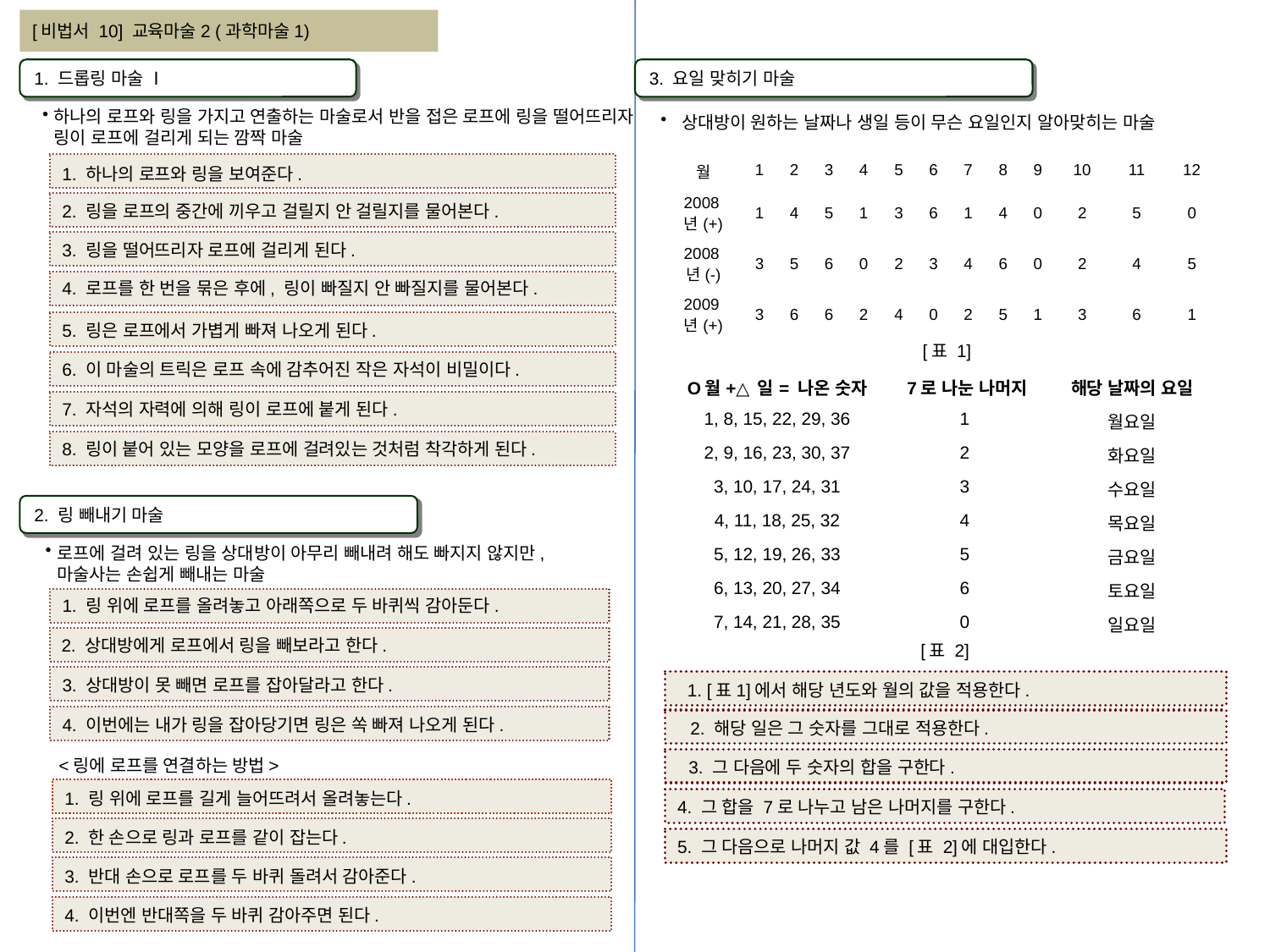

[비법서 10] 교육마술2 (과학마술1)
1. 드롭링 마술 Ⅰ
3. 요일 맞히기 마술
하나의 로프와 링을 가지고 연출하는 마술로서 반을 접은 로프에 링을 떨어뜨리자 링이 로프에 걸리게 되는 깜짝 마술
 상대방이 원하는 날짜나 생일 등이 무슨 요일인지 알아맞히는 마술
| 월 | 1 | 2 | 3 | 4 | 5 | 6 | 7 | 8 | 9 | 10 | 11 | 12 |
| --- | --- | --- | --- | --- | --- | --- | --- | --- | --- | --- | --- | --- |
| 2008년(+) | 1 | 4 | 5 | 1 | 3 | 6 | 1 | 4 | 0 | 2 | 5 | 0 |
| 2008년(-) | 3 | 5 | 6 | 0 | 2 | 3 | 4 | 6 | 0 | 2 | 4 | 5 |
| 2009년(+) | 3 | 6 | 6 | 2 | 4 | 0 | 2 | 5 | 1 | 3 | 6 | 1 |

1. 하나의 로프와 링을 보여준다.

2. 링을 로프의 중간에 끼우고 걸릴지 안 걸릴지를 물어본다.

3. 링을 떨어뜨리자 로프에 걸리게 된다.
4. 로프를 한 번을 묶은 후에, 링이 빠질지 안 빠질지를 물어본다.

5. 링은 로프에서 가볍게 빠져 나오게 된다.
[표 1]

6. 이 마술의 트릭은 로프 속에 감추어진 작은 자석이 비밀이다.
| O월+△일= 나온 숫자 | 7로 나눈 나머지 | 해당 날짜의 요일 |
| --- | --- | --- |
| 1, 8, 15, 22, 29, 36 | 1 | 월요일 |
| 2, 9, 16, 23, 30, 37 | 2 | 화요일 |
| 3, 10, 17, 24, 31 | 3 | 수요일 |
| 4, 11, 18, 25, 32 | 4 | 목요일 |
| 5, 12, 19, 26, 33 | 5 | 금요일 |
| 6, 13, 20, 27, 34 | 6 | 토요일 |
| 7, 14, 21, 28, 35 | 0 | 일요일 |

7. 자석의 자력에 의해 링이 로프에 붙게 된다.

8. 링이 붙어 있는 모양을 로프에 걸려있는 것처럼 착각하게 된다.
2. 링 빼내기 마술
로프에 걸려 있는 링을 상대방이 아무리 빼내려 해도 빠지지 않지만,
마술사는 손쉽게 빼내는 마술
1. 링 위에 로프를 올려놓고 아래쪽으로 두 바퀴씩 감아둔다.

2. 상대방에게 로프에서 링을 빼보라고 한다.
[표 2]

3. 상대방이 못 빼면 로프를 잡아달라고 한다.

1. [표1]에서 해당 년도와 월의 값을 적용한다.

4. 이번에는 내가 링을 잡아당기면 링은 쏙 빠져 나오게 된다.

2. 해당 일은 그 숫자를 그대로 적용한다.
<링에 로프를 연결하는 방법>

3. 그 다음에 두 숫자의 합을 구한다.

1. 링 위에 로프를 길게 늘어뜨려서 올려놓는다.

4. 그 합을 7로 나누고 남은 나머지를 구한다.

2. 한 손으로 링과 로프를 같이 잡는다.

5. 그 다음으로 나머지 값 4를 [표 2]에 대입한다.

3. 반대 손으로 로프를 두 바퀴 돌려서 감아준다.

4. 이번엔 반대쪽을 두 바퀴 감아주면 된다.